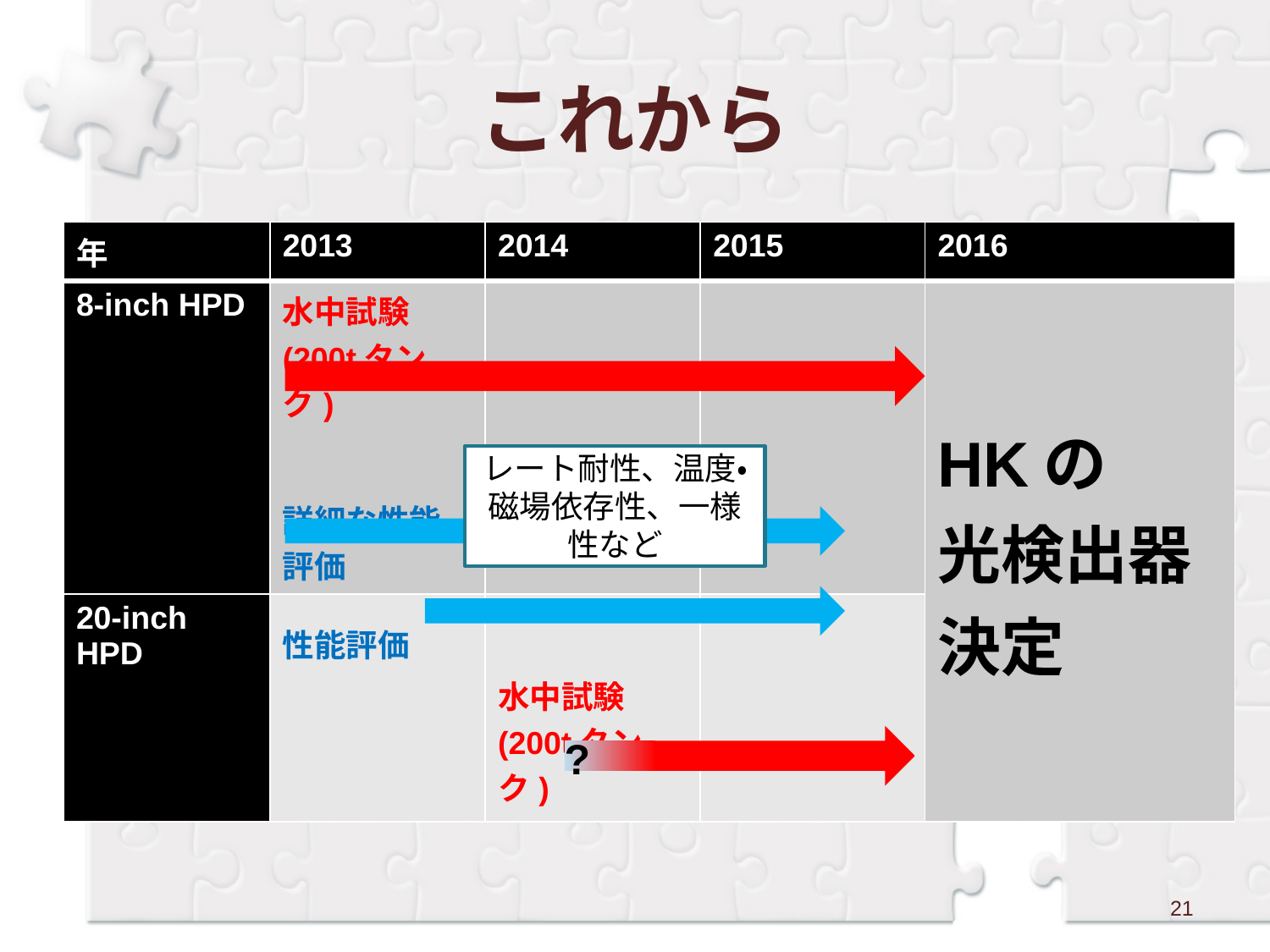

# これから
| 年 | 2013 | 2014 | 2015 | 2016 |
| --- | --- | --- | --- | --- |
| 8-inch HPD | 水中試験(200tタンク) 詳細な性能評価 |  |  | HKの 光検出器 決定 |
| 20-inch HPD | 性能評価 | 水中試験 (200tタンク) |  |  |

レート耐性、温度・磁場依存性、一様性など

?

21